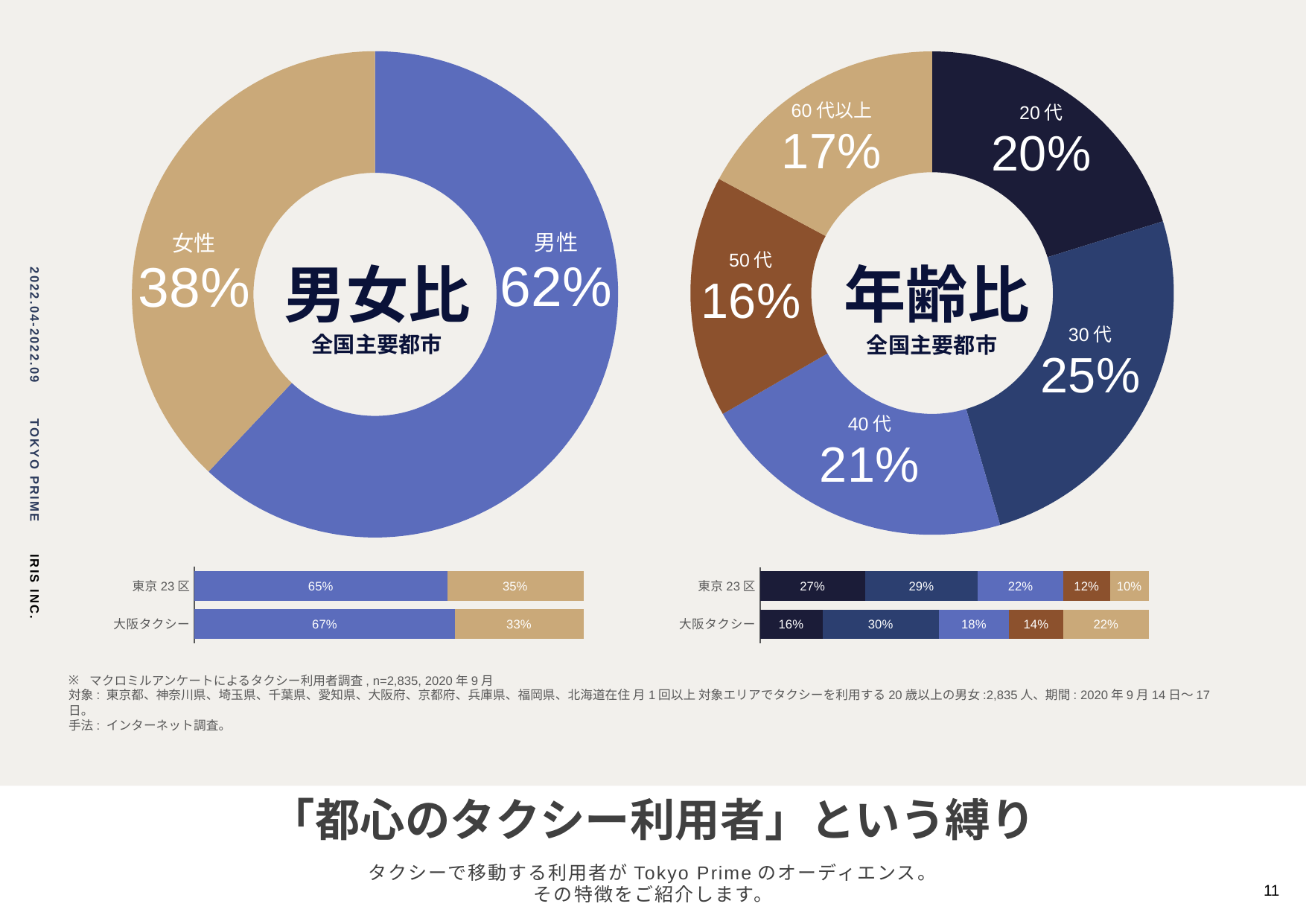

### Chart

| Category | 年齢比 |
|---|---|
| 20代 | 0.2 |
| 30代 | 0.25 |
| 40代 | 0.21 |
| 50代 | 0.16 |
| 60代以上 | 0.17 |

### Chart

| Category | 男女比 |
|---|---|
| 男性 | 0.62 |
| 女性 | 0.38 |
男女比
全国主要都市
年齢比
全国主要都市

### Chart

| Category | 男性 | 女性 |
|---|---|---|
| 大阪タクシー | 0.67 | 0.33 |
| 東京23区 | 0.65 | 0.35 |

### Chart

| Category | 20代 | 30代 | 40代 | 50代 | 60代以上 |
|---|---|---|---|---|---|
| 大阪タクシー | 0.16 | 0.3 | 0.18 | 0.14 | 0.22 |
| 東京23区 | 0.27 | 0.29 | 0.22 | 0.12 | 0.1 |
マクロミルアンケートによるタクシー利用者調査, n=2,835, 2020年9月
対象: 東京都、神奈川県、埼玉県、千葉県、愛知県、大阪府、京都府、兵庫県、福岡県、北海道在住 月1回以上 対象エリアでタクシーを利用する20歳以上の男女:2,835人、期間: 2020年9月14日〜17日。
手法: インターネット調査。

「都心のタクシー利用者」という縛り
# タクシーで移動する利用者がTokyo Primeのオーディエンス。 その特徴をご紹介します。